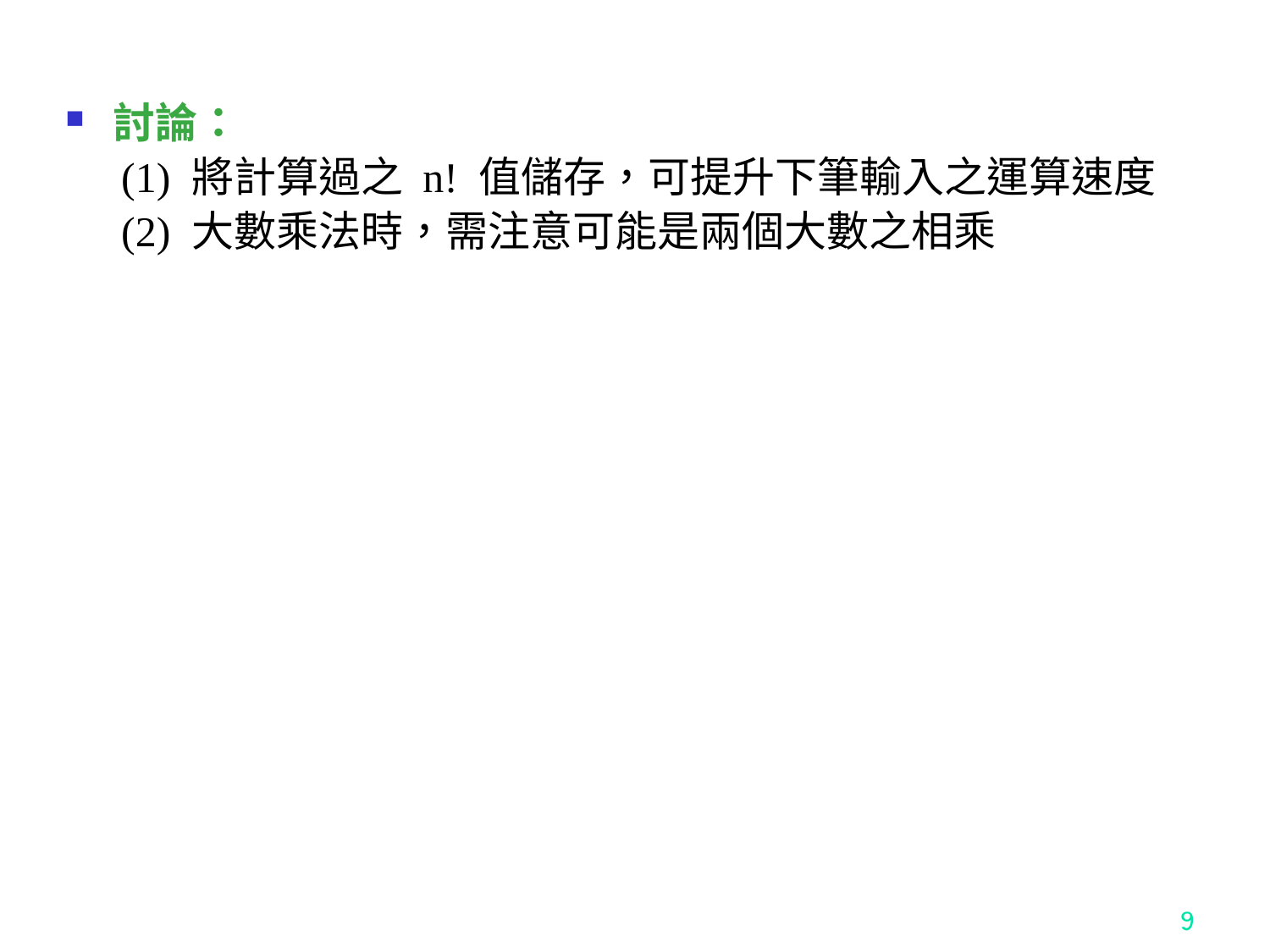

討論：
(1) 將計算過之 n! 值儲存，可提升下筆輸入之運算速度
(2) 大數乘法時，需注意可能是兩個大數之相乘
9